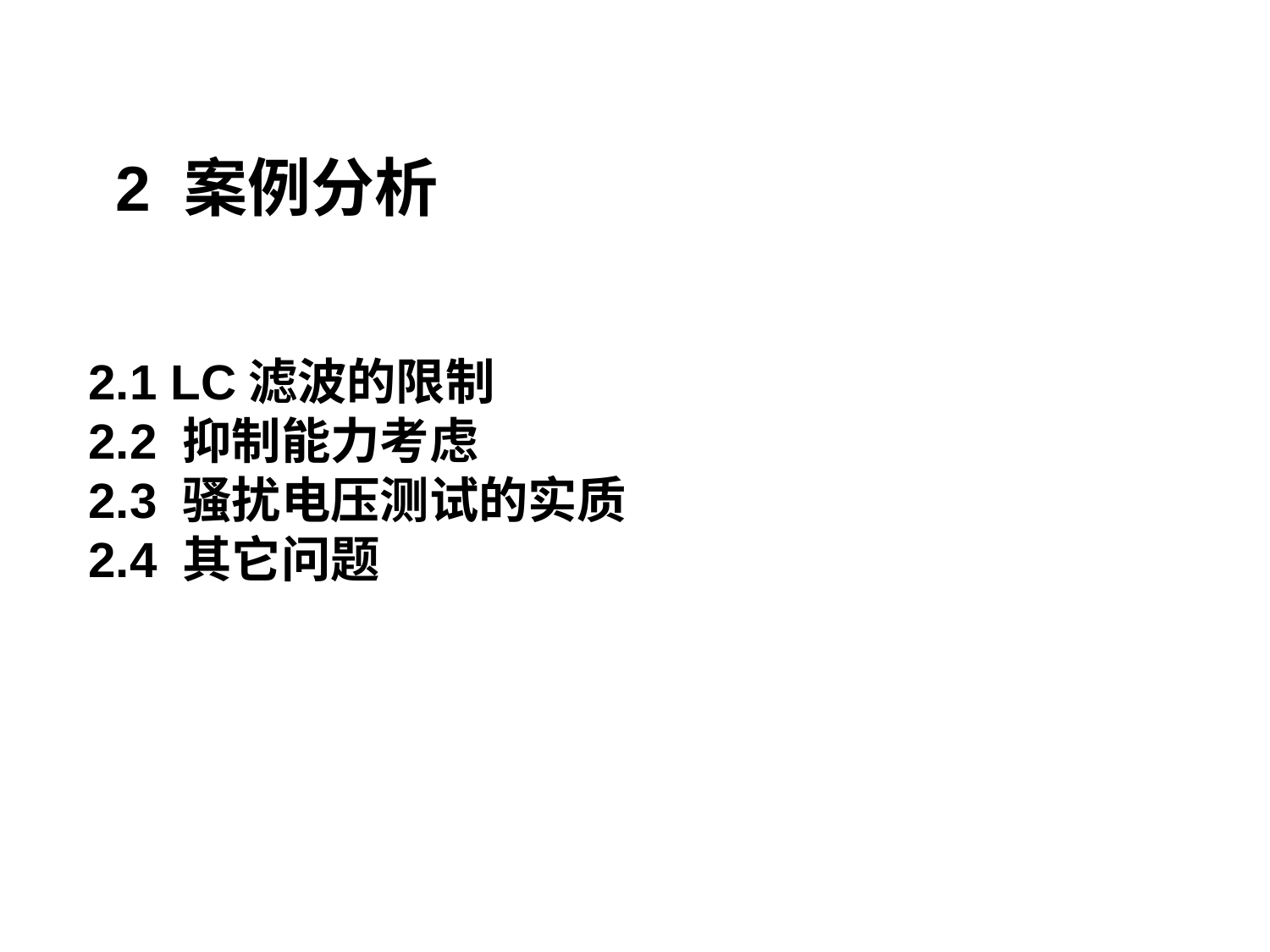

2 案例分析
2.1 LC滤波的限制
2.2 抑制能力考虑
2.3 骚扰电压测试的实质
2.4 其它问题

9